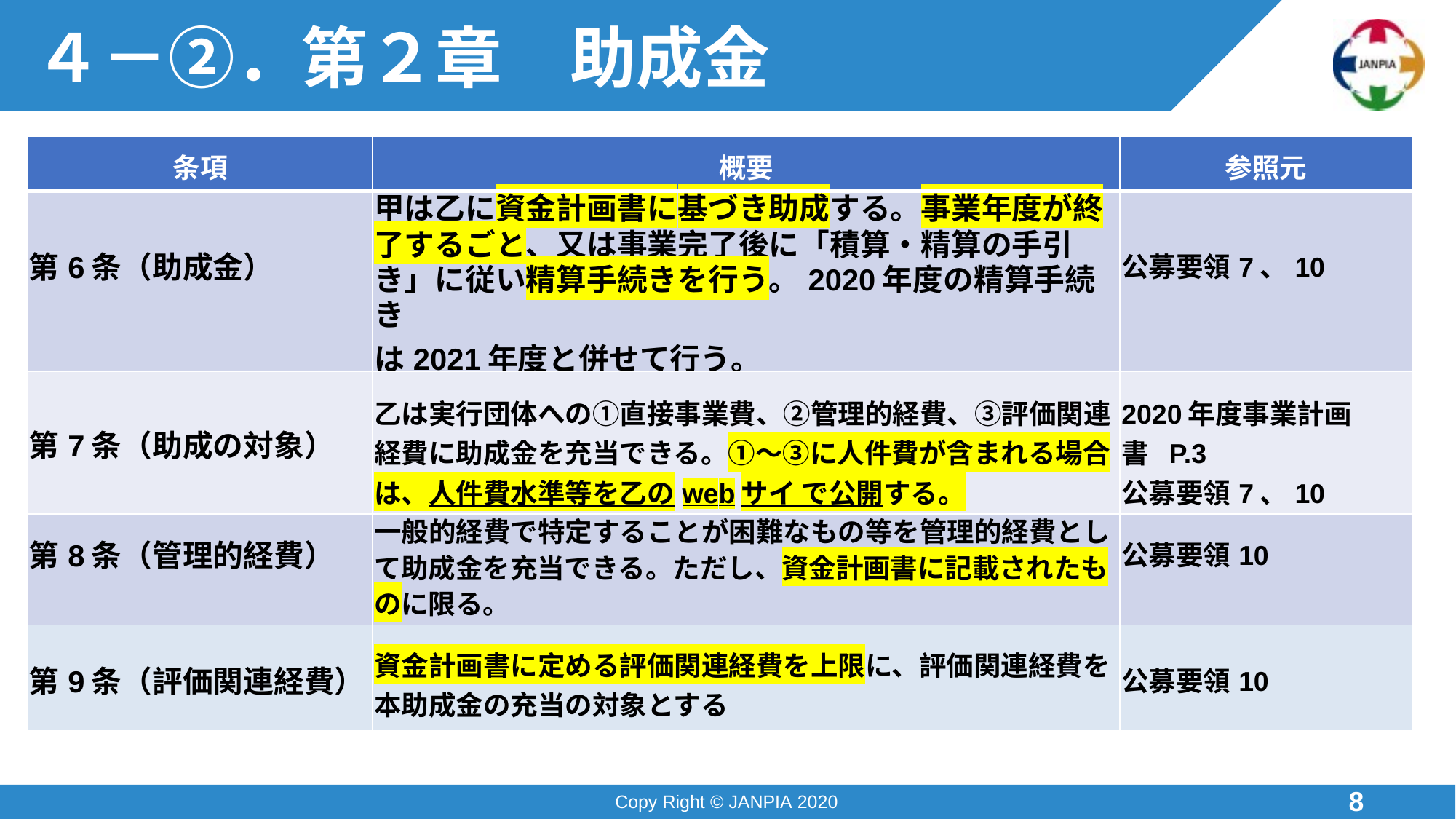

# ４－②．第２章	助成金
| 条項 | 概要 | 参照元 |
| --- | --- | --- |
| 第6条（助成金） | 甲は乙に資金計画書に基づき助成する。事業年度が終 了するごと、又は事業完了後に「積算・精算の手引 き」に従い精算手続きを行う。2020年度の精算手続き は2021年度と併せて行う。 | 公募要領7、10 |
| 第7条（助成の対象） | 乙は実行団体への①直接事業費、②管理的経費、③評価関連経費に助成金を充当できる。①～③に人件費が含まれる場合は、人件費水準等を乙のwebサイト で公開する。 | 2020年度事業計画書 P.3 公募要領7、10 |
| 第8条（管理的経費） | 一般的経費で特定することが困難なもの等を管理的経費として助成金を充当できる。ただし、資金計画書に記載されたものに限る。 | 公募要領10 |
| 第9条（評価関連経費） | 資金計画書に定める評価関連経費を上限に、評価関連経費を 本助成金の充当の対象とする | 公募要領10 |
8
Copy Right © JANPIA 2020